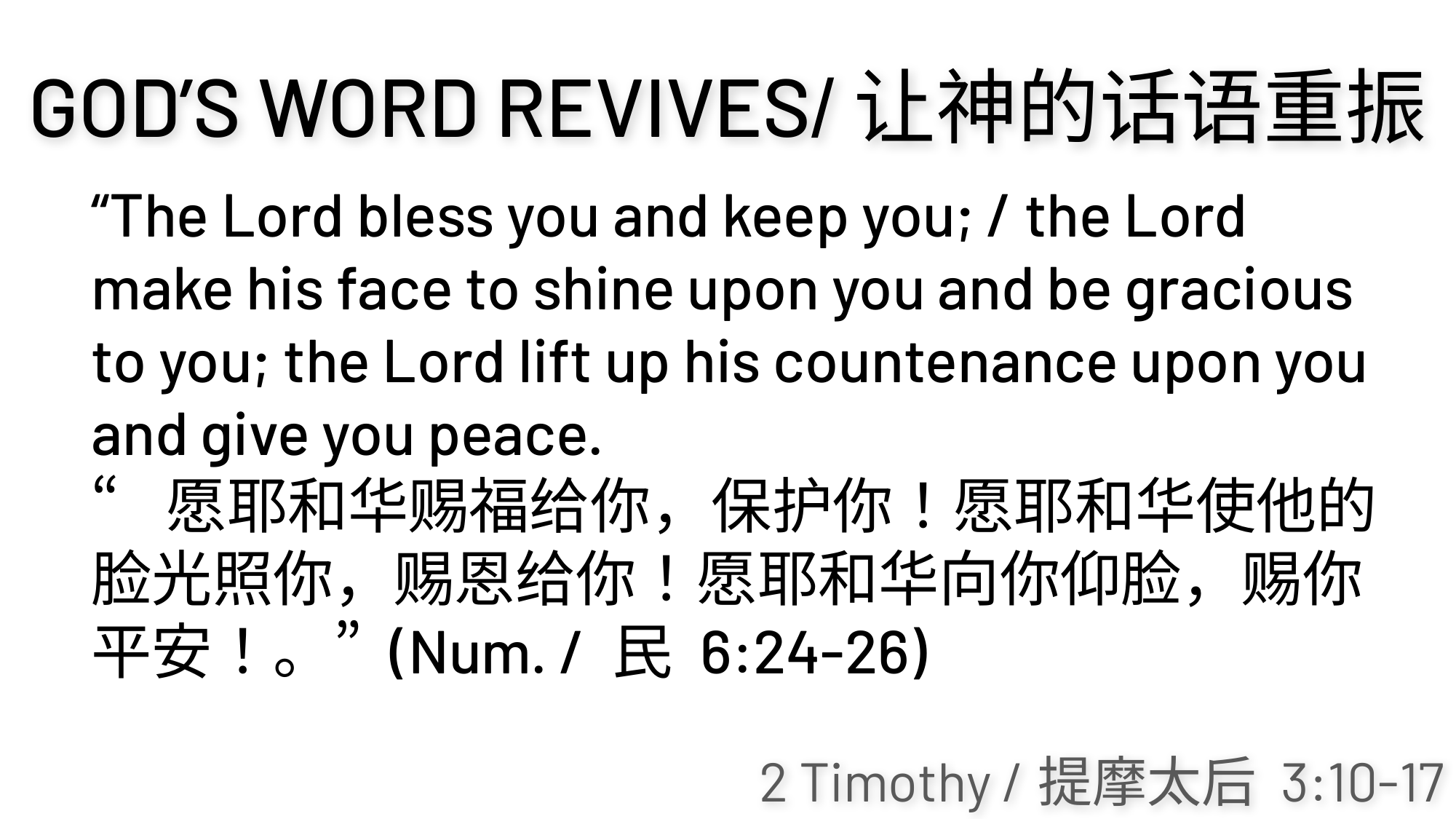

GOD’S WORD REVIVES/让神的话语重振
“The Lord bless you and keep you; / the Lord  make his face to shine upon you and be gracious to you; the Lord lift up his countenance upon you and give you peace.
“愿耶和华赐福给你，保护你！愿耶和华使他的脸光照你，赐恩给你！愿耶和华向你仰脸，赐你平安！。” (Num. / 民 6:24-26)
2 Timothy /提摩太后 3:10-17